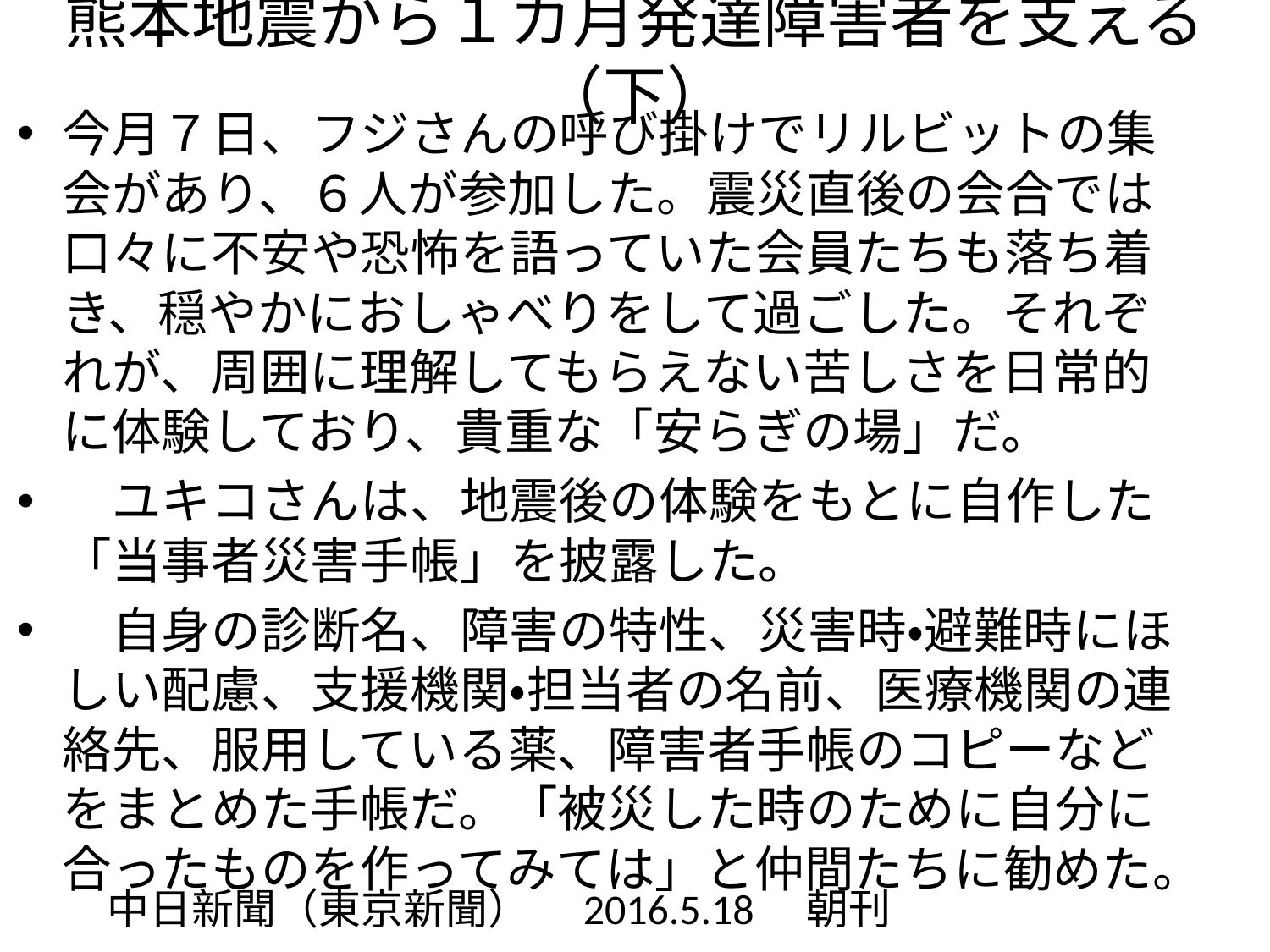

# 熊本地震から１カ月発達障害者を支える（下）
今月７日、フジさんの呼び掛けでリルビットの集会があり、６人が参加した。震災直後の会合では口々に不安や恐怖を語っていた会員たちも落ち着き、穏やかにおしゃべりをして過ごした。それぞれが、周囲に理解してもらえない苦しさを日常的に体験しており、貴重な「安らぎの場」だ。
　ユキコさんは、地震後の体験をもとに自作した「当事者災害手帳」を披露した。
　自身の診断名、障害の特性、災害時・避難時にほしい配慮、支援機関・担当者の名前、医療機関の連絡先、服用している薬、障害者手帳のコピーなどをまとめた手帳だ。「被災した時のために自分に合ったものを作ってみては」と仲間たちに勧めた。
中日新聞（東京新聞）　2016.5.18　朝刊